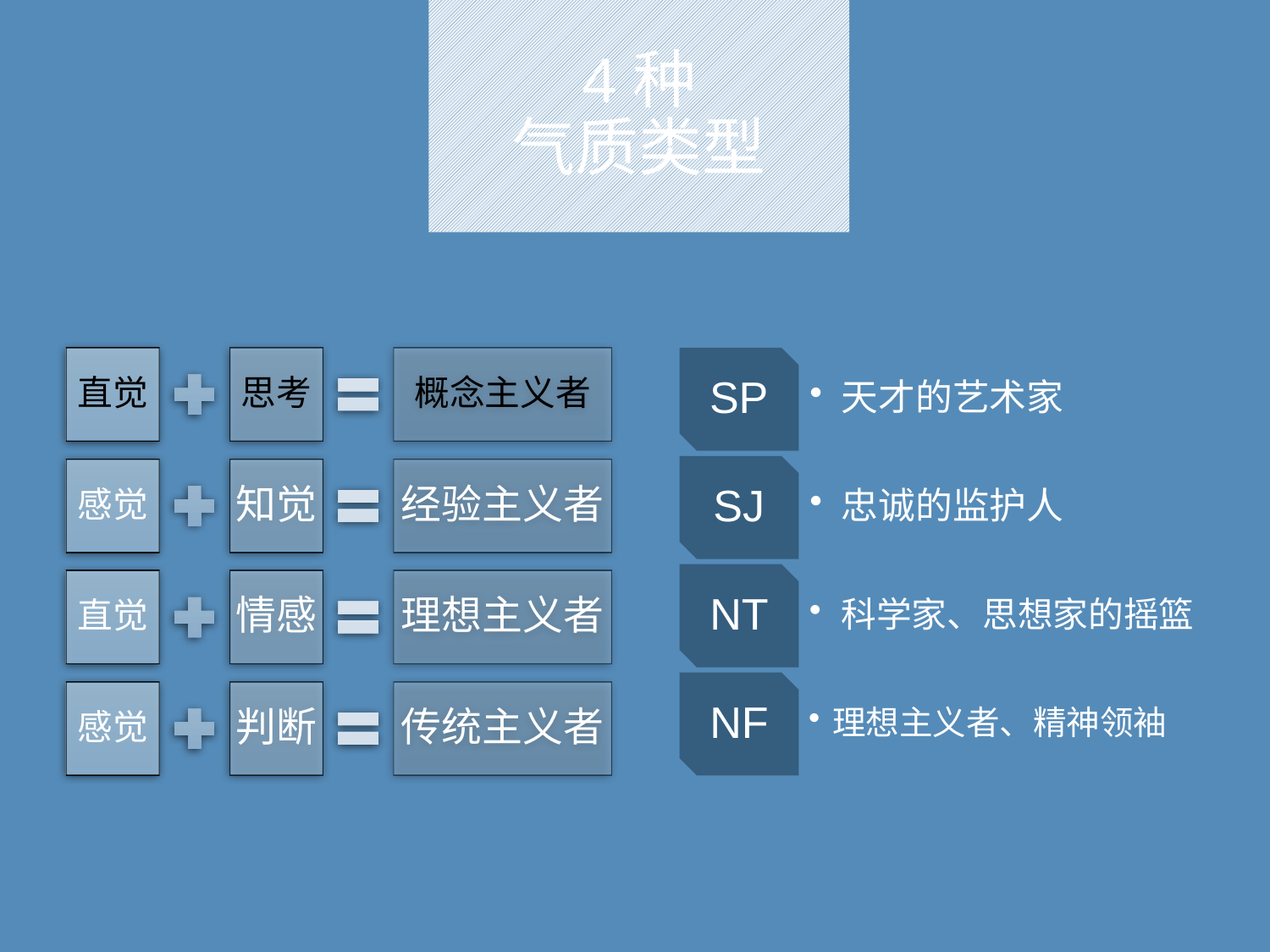

# 4种 气质类型
天才的艺术家
SP
忠诚的监护人
SJ
科学家、思想家的摇篮
NT
理想主义者、精神领袖
NF
直觉

思考

概念主义者
感觉

知觉

经验主义者
直觉

情感

理想主义者
感觉

判断

传统主义者